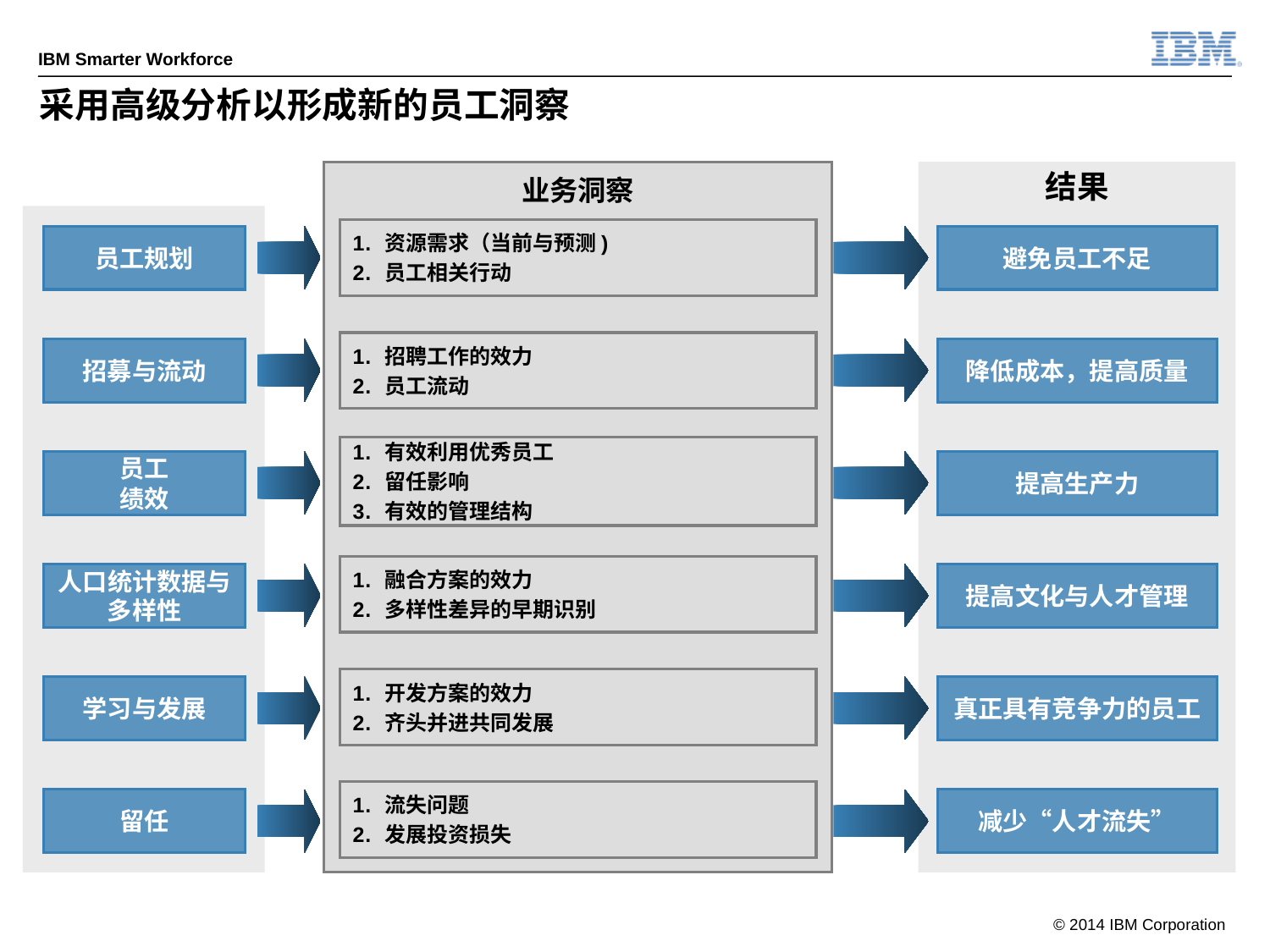

采用高级分析以形成新的员工洞察

结果

避免员工不足

降低成本，提高质量

提高生产力

提高文化与人才管理

真正具有竞争力的员工

减少“人才流失”

业务洞察
资源需求（当前与预测)
员工相关行动
招聘工作的效力
员工流动
有效利用优秀员工
留任影响
有效的管理结构
融合方案的效力
多样性差异的早期识别
开发方案的效力
齐头并进共同发展
流失问题
发展投资损失

员工规划

招募与流动

员工
绩效

人口统计数据与 多样性

学习与发展

留任